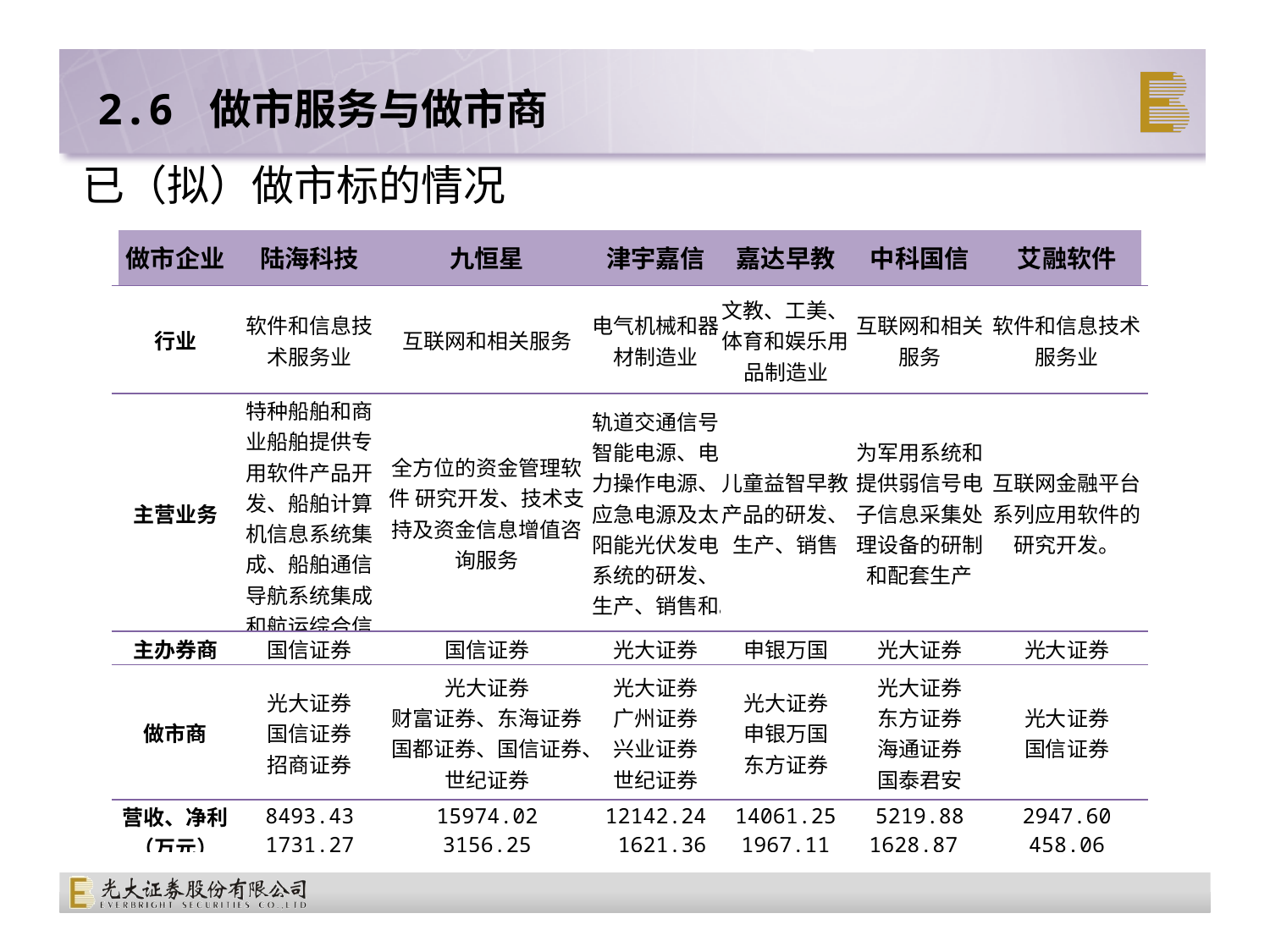

2.6 做市服务与做市商
已（拟）做市标的情况
| 做市企业 | 陆海科技 | 九恒星 | 津宇嘉信 | 嘉达早教 | 中科国信 | 艾融软件 |
| --- | --- | --- | --- | --- | --- | --- |
| 行业 | 软件和信息技术服务业 | 互联网和相关服务 | 电气机械和器材制造业 | 文教、工美、体育和娱乐用品制造业 | 互联网和相关服务 | 软件和信息技术服务业 |
| 主营业务 | 特种船舶和商业船舶提供专用软件产品开发、船舶计算机信息系统集成、船舶通信导航系统集成和航运综合信息服务 | 全方位的资金管理软件 研究开发、技术支持及资金信息增值咨询服务 | 轨道交通信号智能电源、电力操作电源、应急电源及太阳能光伏发电系统的研发、生产、销售和。 | 儿童益智早教产品的研发、生产、销售 | 为军用系统和提供弱信号电子信息采集处理设备的研制和配套生产 | 互联网金融平台系列应用软件的研究开发。 |
| 主办券商 | 国信证券 | 国信证券 | 光大证券 | 申银万国 | 光大证券 | 光大证券 |
| 做市商 | 光大证券 国信证券 招商证券 | 光大证券 财富证券、东海证券 国都证券、国信证券、世纪证券 | 光大证券 广州证券 兴业证券 世纪证券 | 光大证券 申银万国 东方证券 | 光大证券 东方证券 海通证券 国泰君安 | 光大证券 国信证券 |
| 营收、净利 （万元） | 8493.43 1731.27 | 15974.02 3156.25 | 12142.24 1621.36 | 14061.25 1967.11 | 5219.88 1628.87 | 2947.60 458.06 |